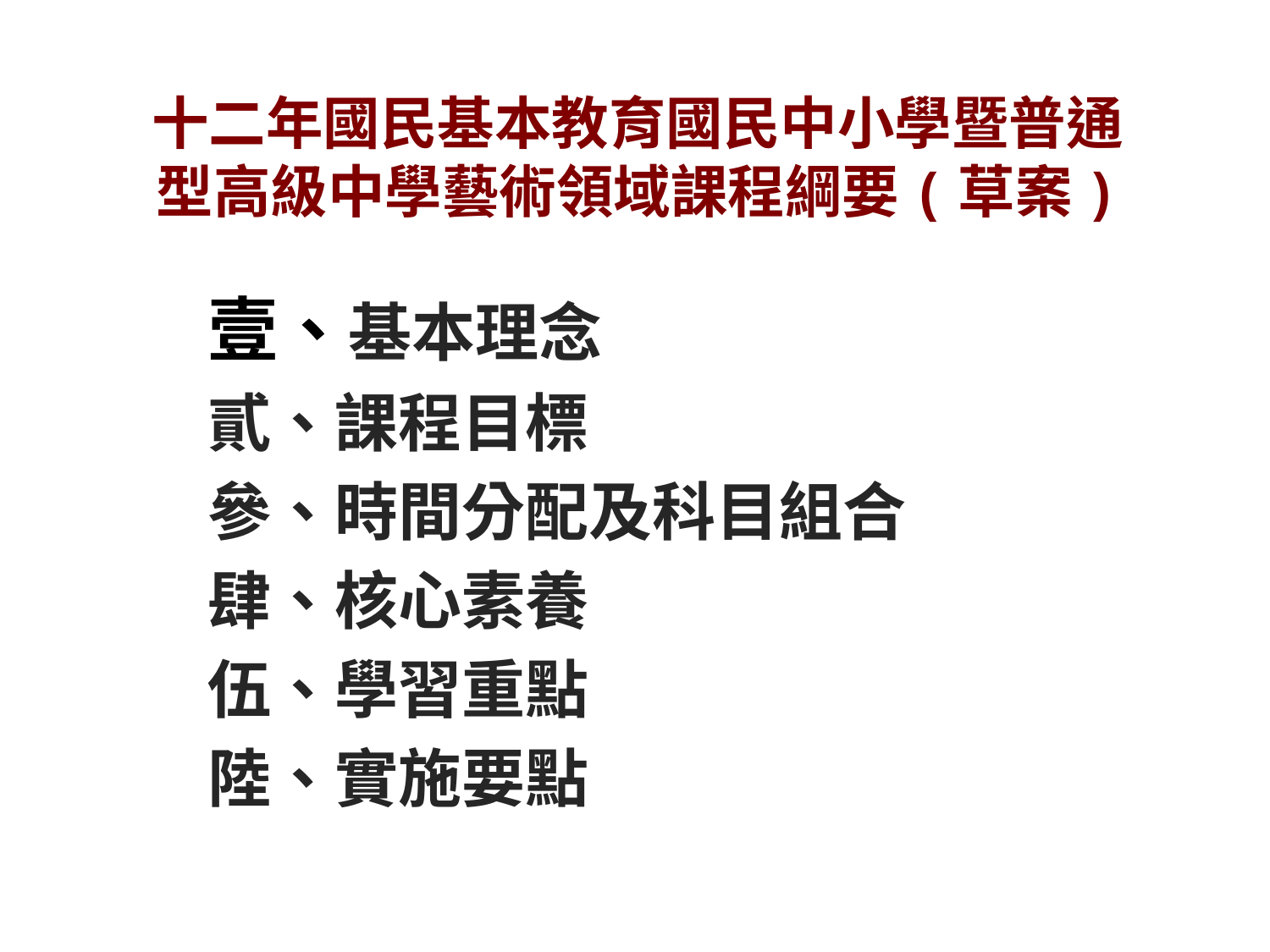

# 十二年國民基本教育國民中小學暨普通型高級中學藝術領域課程綱要(草案)
壹、基本理念
貳、課程目標
參、時間分配及科目組合
肆、核心素養
伍、學習重點
陸、實施要點